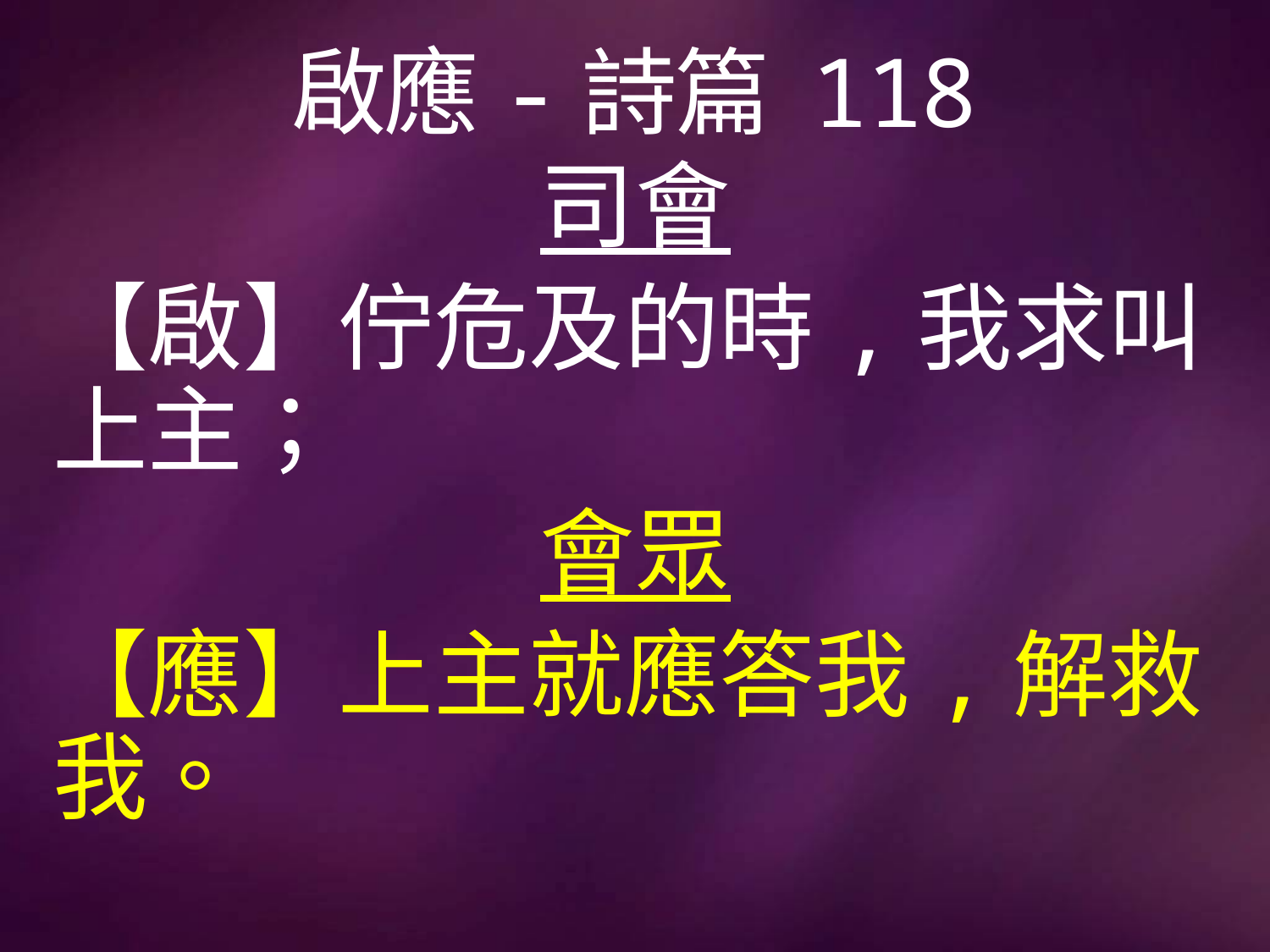

# 啟應-詩篇 118
司會
【啟】佇危及的時,我求叫上主；
會眾
【應】上主就應答我,解救我。